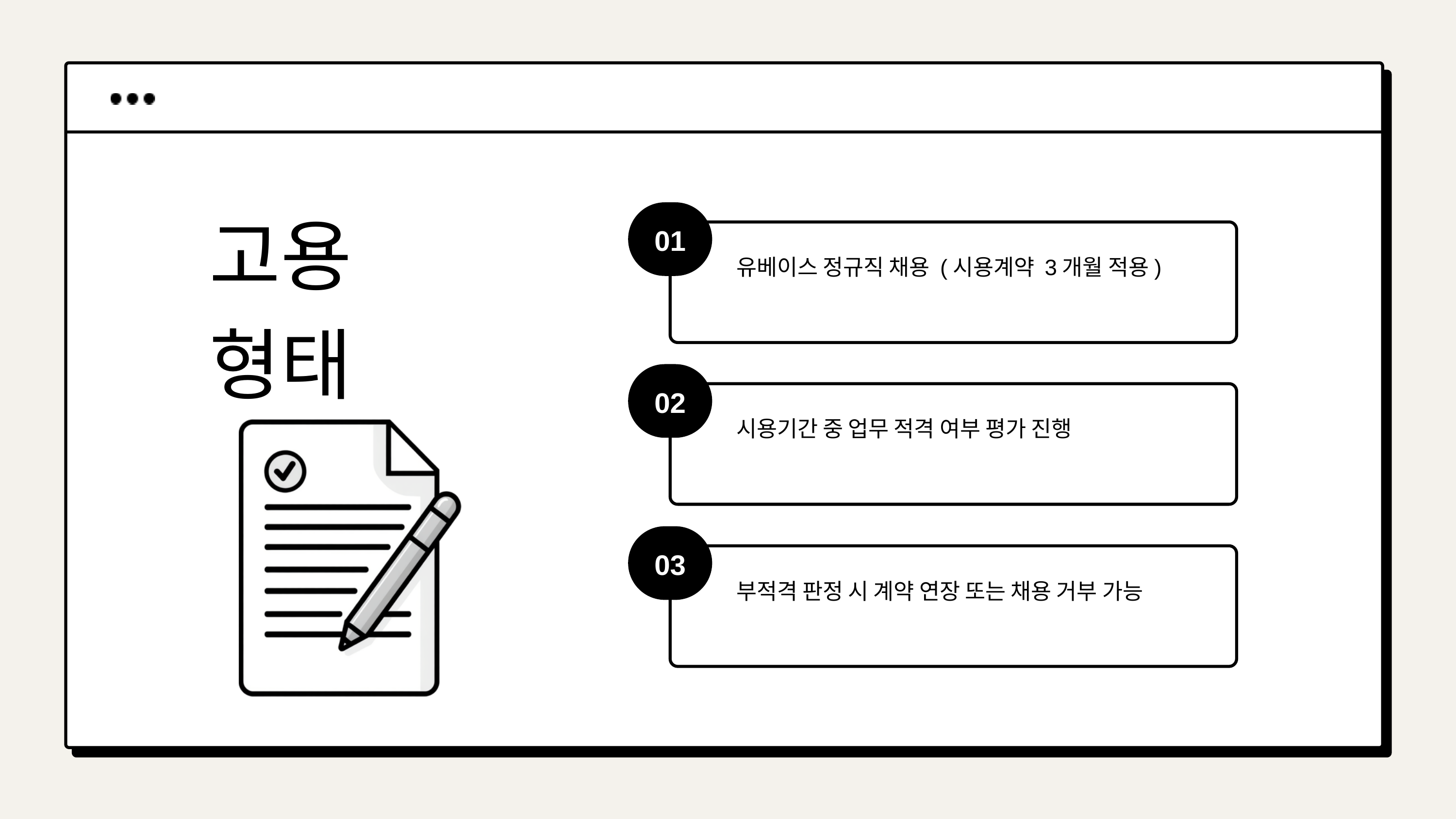

고용
형태

01

유베이스 정규직 채용 (시용계약 3개월 적용)

02

시용기간 중 업무 적격 여부 평가 진행

03

부적격 판정 시 계약 연장 또는 채용 거부 가능